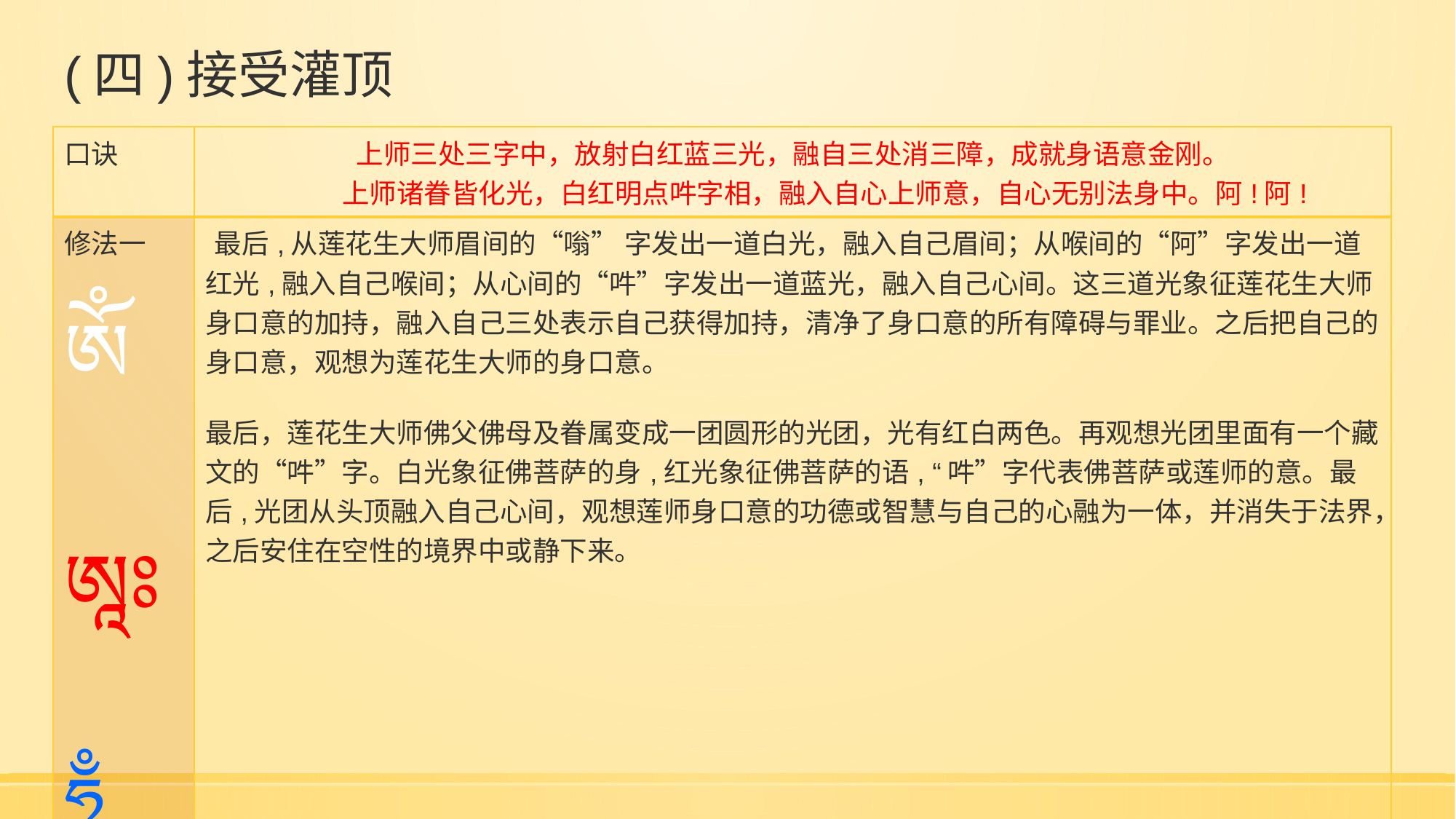

# (四)接受灌顶
| 口诀 | 上师三处三字中，放射白红蓝三光，融自三处消三障，成就身语意金刚。 上师诸眷皆化光，白红明点吽字相，融入自心上师意，自心无别法身中。阿!阿! |
| --- | --- |
| 修法一 ༀ ཨཱཿ ཧཱུྃ | 最后,从莲花生大师眉间的“嗡” 字发出一道白光，融入自己眉间；从喉间的“阿”字发出一道红光,融入自己喉间；从心间的“吽”字发出一道蓝光，融入自己心间。这三道光象征莲花生大师身口意的加持，融入自己三处表示自己获得加持，清净了身口意的所有障碍与罪业。之后把自己的身口意，观想为莲花生大师的身口意。 最后，莲花生大师佛父佛母及眷属变成一团圆形的光团，光有红白两色。再观想光团里面有一个藏文的“吽”字。白光象征佛菩萨的身,红光象征佛菩萨的语, “吽”字代表佛菩萨或莲师的意。最后,光团从头顶融入自己心间，观想莲师身口意的功德或智慧与自己的心融为一体，并消失于法界，之后安住在空性的境界中或静下来。 |
| 修法二 | 先观想莲师佛父佛母在自己的头顶上，观想莲花生大师的身体和心间滴下甘露，进入自己的身体，自己无始以来所造的各种罪业与障碍，都变成黑色的肮脏液体全部排出。然后，自己的身体像盐融于水一样融化，此液体流入地下的冤亲债主手中、口中，以此还清冤亲债主的债务，冤亲债主的心里也生起菩提心而消于空性。之后，把自己的身体观想为某一尊佛(光的形式)。自己平时对哪一尊佛最有信心,或者最喜欢哪一尊佛，就观想为哪尊佛,观世音菩萨、文殊菩萨等等也可以。然后在自己心间，观想一朵八瓣莲花，头顶的莲花生大师佛父佛母从自己头顶进入身体，安住在心间的八瓣莲花上，观想自己的心与莲花生大师无二无别，之后专注在空性的境界当中或静下来。 |